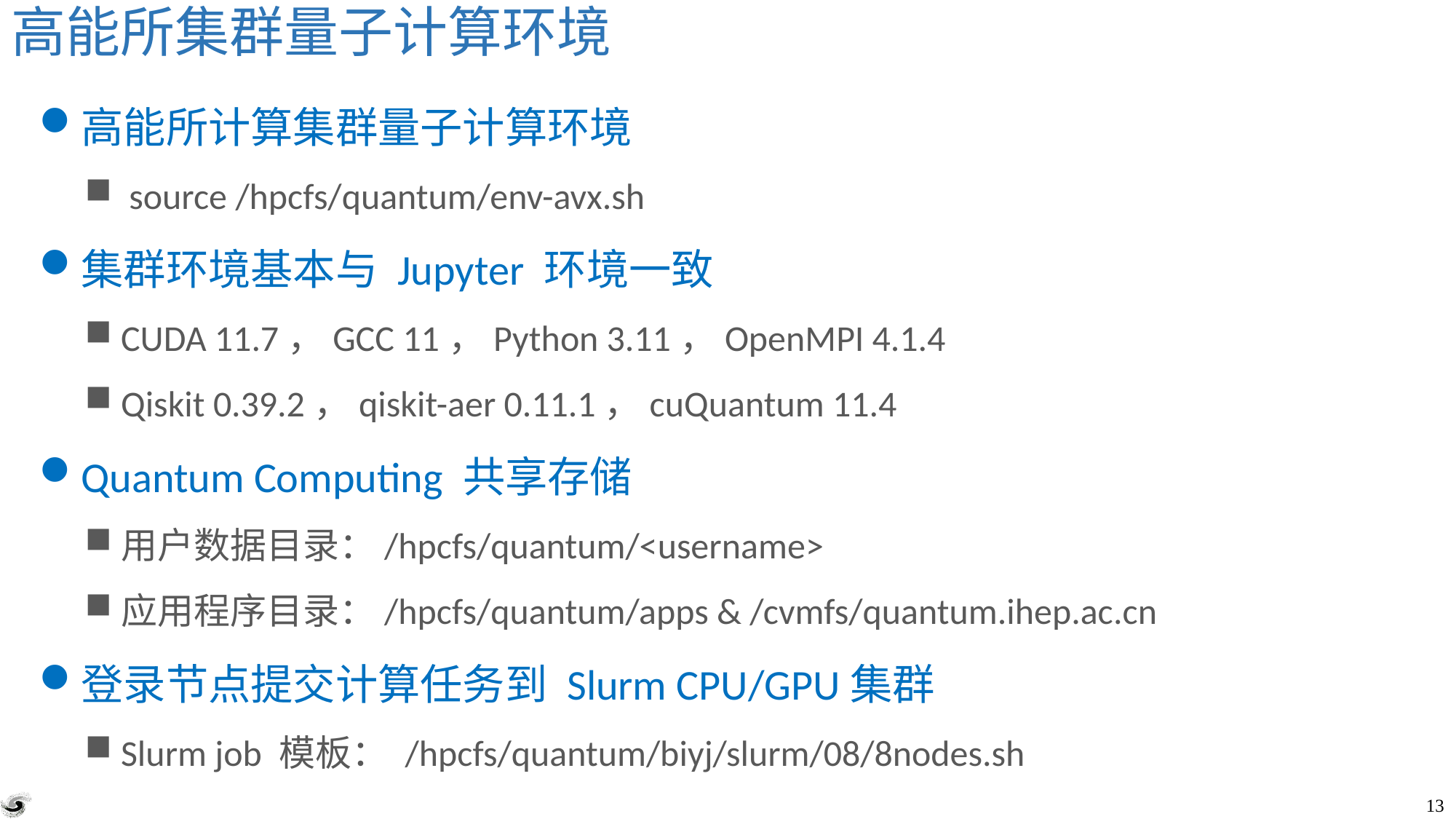

# 高能所集群量子计算环境
高能所计算集群量子计算环境
 source /hpcfs/quantum/env-avx.sh
集群环境基本与 Jupyter 环境一致
CUDA 11.7，GCC 11，Python 3.11，OpenMPI 4.1.4
Qiskit 0.39.2，qiskit-aer 0.11.1，cuQuantum 11.4
Quantum Computing 共享存储
用户数据目录：/hpcfs/quantum/<username>
应用程序目录：/hpcfs/quantum/apps & /cvmfs/quantum.ihep.ac.cn
登录节点提交计算任务到 Slurm CPU/GPU集群
Slurm job 模板： /hpcfs/quantum/biyj/slurm/08/8nodes.sh
13